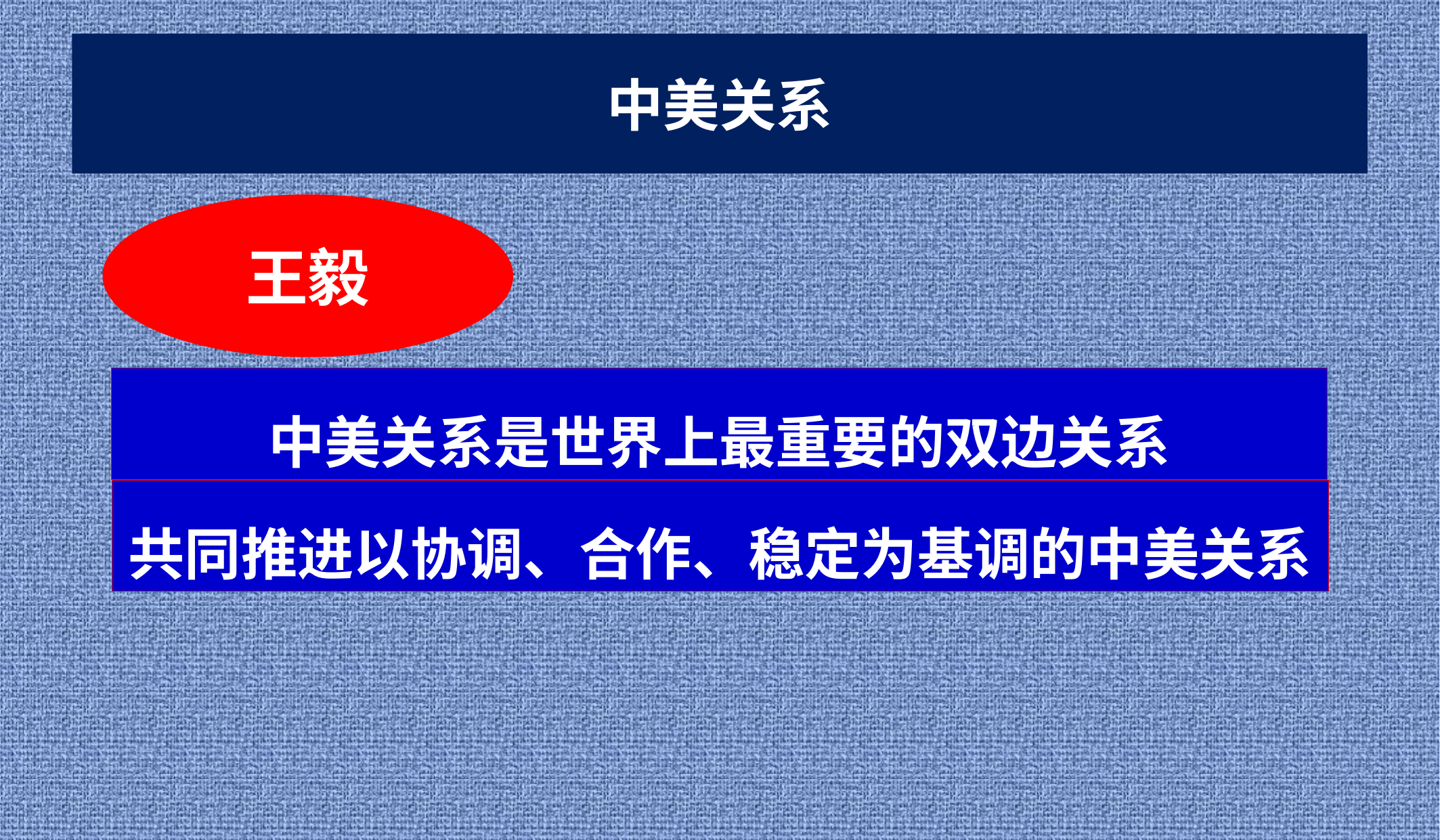

# 中美关系
王毅
中美关系是世界上最重要的双边关系
共同推进以协调、合作、稳定为基调的中美关系